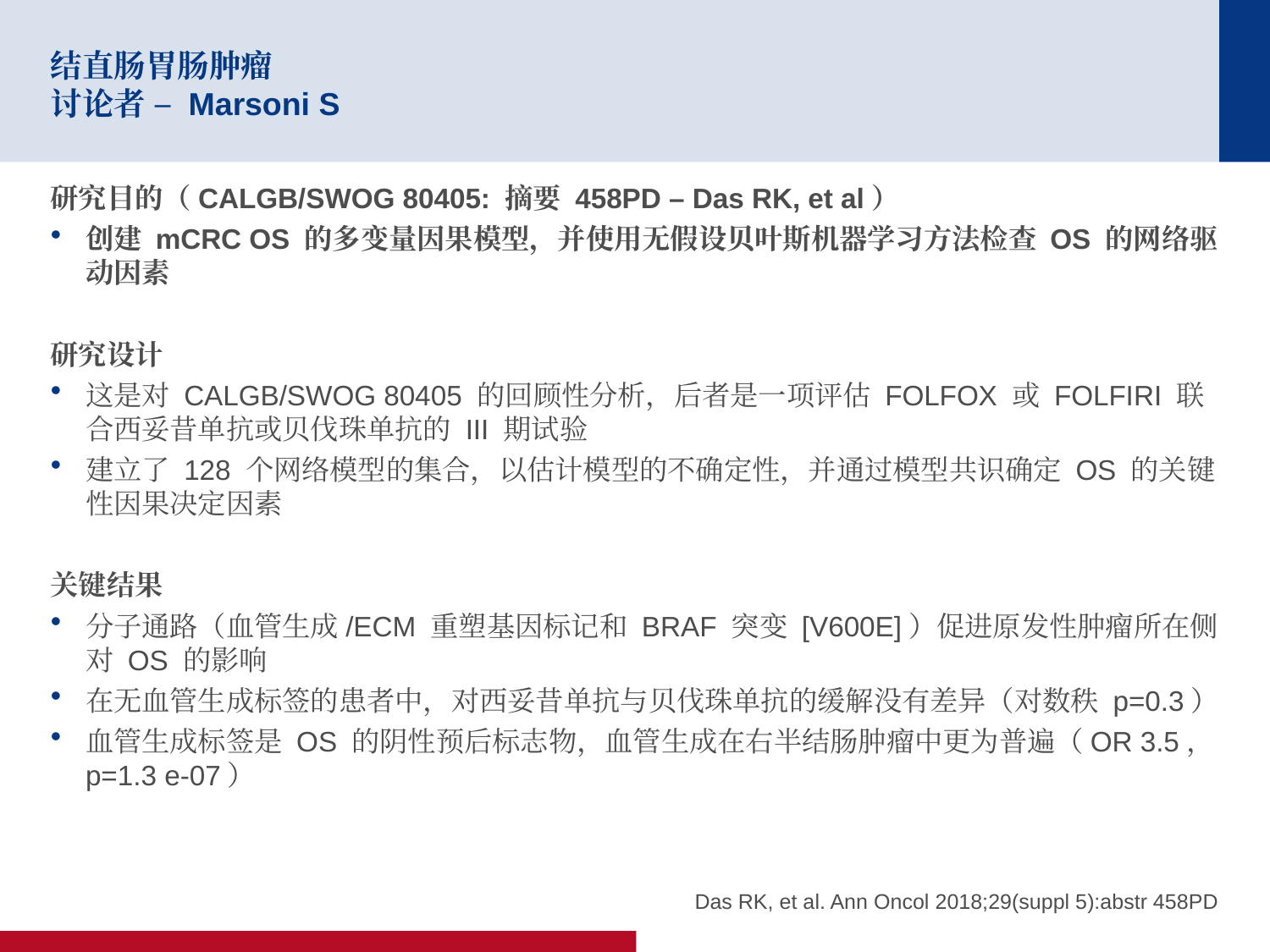

# 结直肠胃肠肿瘤 讨论者 – Marsoni S
研究目的（CALGB/SWOG 80405: 摘要 458PD – Das RK, et al）
创建 mCRC OS 的多变量因果模型，并使用无假设贝叶斯机器学习方法检查 OS 的网络驱动因素

研究设计
这是对 CALGB/SWOG 80405 的回顾性分析，后者是一项评估 FOLFOX 或 FOLFIRI 联合西妥昔单抗或贝伐珠单抗的 III 期试验
建立了 128 个网络模型的集合，以估计模型的不确定性，并通过模型共识确定 OS 的关键性因果决定因素

关键结果
分子通路（血管生成/ECM 重塑基因标记和 BRAF 突变 [V600E]）促进原发性肿瘤所在侧对 OS 的影响
在无血管生成标签的患者中，对西妥昔单抗与贝伐珠单抗的缓解没有差异（对数秩 p=0.3）
血管生成标签是 OS 的阴性预后标志物，血管生成在右半结肠肿瘤中更为普遍（OR 3.5，p=1.3 e-07）

Das RK, et al. Ann Oncol 2018;29(suppl 5):abstr 458PD